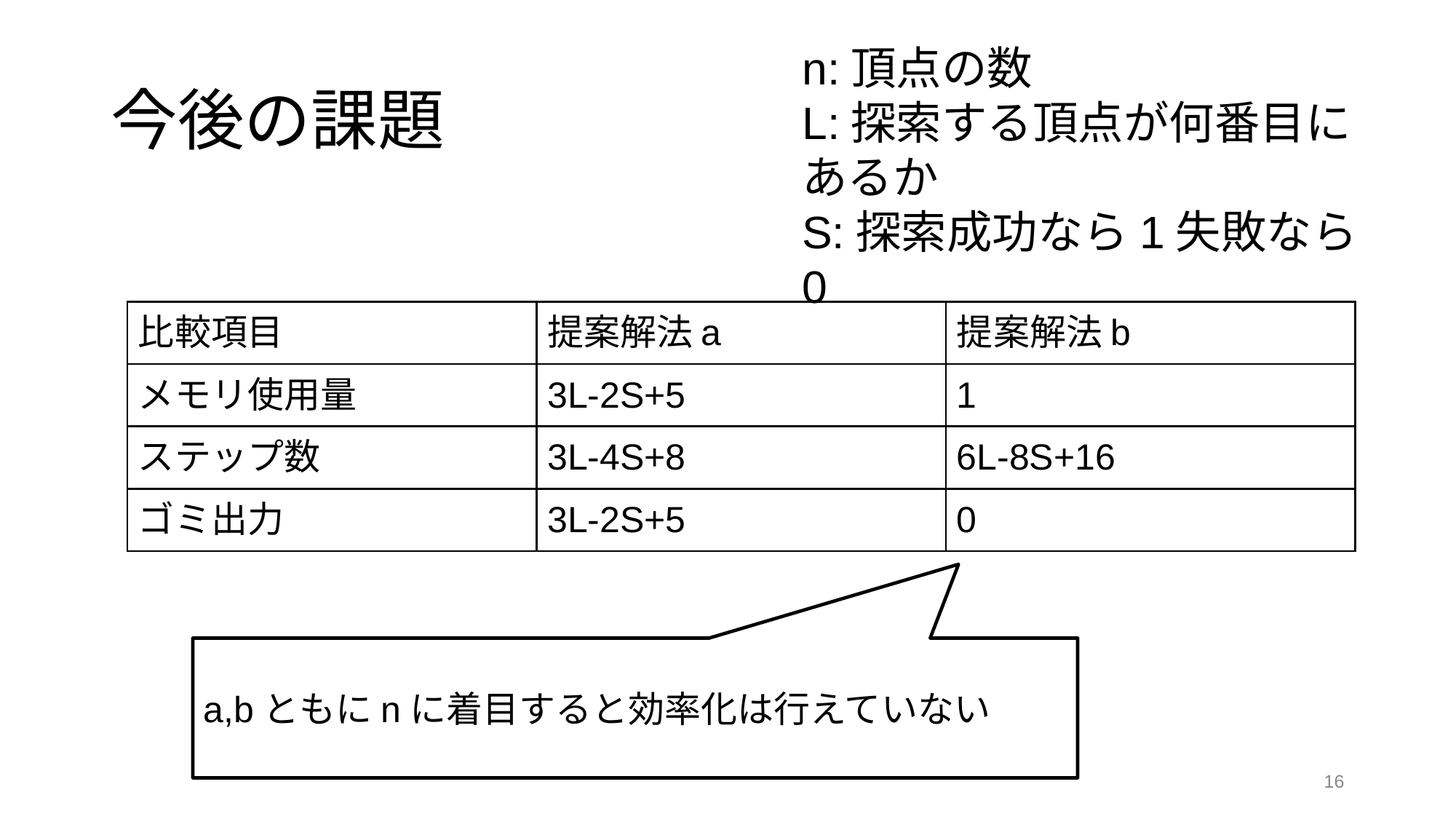

# 今後の課題
n:頂点の数
L:探索する頂点が何番目にあるか
S:探索成功なら1失敗なら0

| 比較項目 | 提案解法a | 提案解法b |
| --- | --- | --- |
| メモリ使用量 | 3L-2S+5 | 1 |
| ステップ数 | 3L-4S+8 | 6L-8S+16 |
| ゴミ出力 | 3L-2S+5 | 0 |
a,bともにnに着目すると効率化は行えていない
16